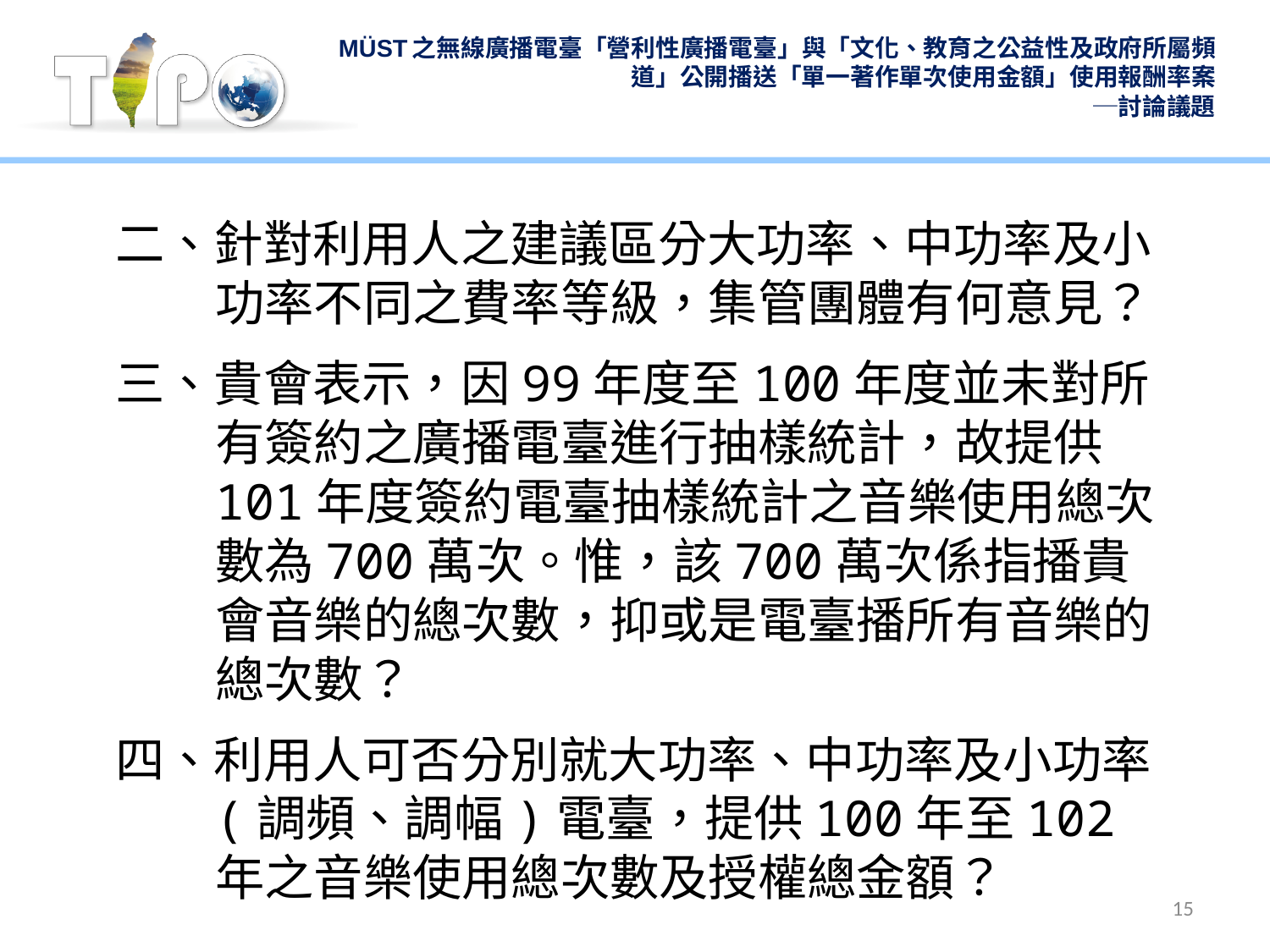

# MÜST之無線廣播電臺「營利性廣播電臺」與「文化、教育之公益性及政府所屬頻道」公開播送「單一著作單次使用金額」使用報酬率案 ─討論議題
二、針對利用人之建議區分大功率、中功率及小功率不同之費率等級，集管團體有何意見？
三、貴會表示，因99年度至100年度並未對所有簽約之廣播電臺進行抽樣統計，故提供101年度簽約電臺抽樣統計之音樂使用總次數為700萬次。惟，該700萬次係指播貴會音樂的總次數，抑或是電臺播所有音樂的總次數？
四、利用人可否分別就大功率、中功率及小功率(調頻、調幅)電臺，提供100年至102年之音樂使用總次數及授權總金額？
15